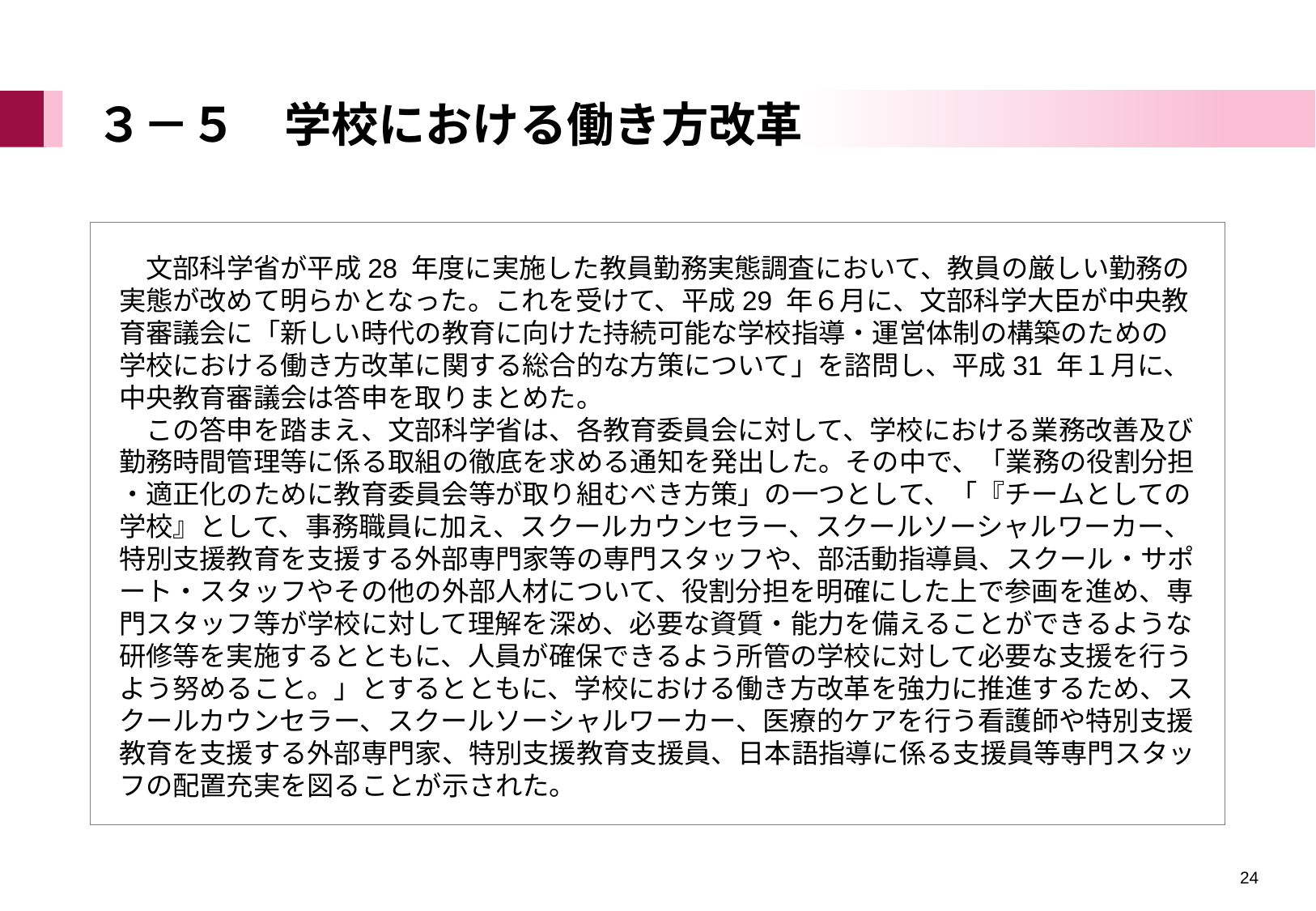

# ３－５　学校における働き方改革
　文部科学省が平成28 年度に実施した教員勤務実態調査において、教員の厳しい勤務の
実態が改めて明らかとなった。これを受けて、平成29 年６月に、文部科学大臣が中央教
育審議会に「新しい時代の教育に向けた持続可能な学校指導・運営体制の構築のための
学校における働き方改革に関する総合的な方策について」を諮問し、平成31 年１月に、
中央教育審議会は答申を取りまとめた。
　この答申を踏まえ、文部科学省は、各教育委員会に対して、学校における業務改善及び
勤務時間管理等に係る取組の徹底を求める通知を発出した。その中で、「業務の役割分担
・適正化のために教育委員会等が取り組むべき方策」の一つとして、「『チームとしての
学校』として、事務職員に加え、スクールカウンセラー、スクールソーシャルワーカー、
特別支援教育を支援する外部専門家等の専門スタッフや、部活動指導員、スクール・サポ
ート・スタッフやその他の外部人材について、役割分担を明確にした上で参画を進め、専
門スタッフ等が学校に対して理解を深め、必要な資質・能力を備えることができるような
研修等を実施するとともに、人員が確保できるよう所管の学校に対して必要な支援を行う
よう努めること。」とするとともに、学校における働き方改革を強力に推進するため、ス
クールカウンセラー、スクールソーシャルワーカー、医療的ケアを行う看護師や特別支援
教育を支援する外部専門家、特別支援教育支援員、日本語指導に係る支援員等専門スタッ
フの配置充実を図ることが示された。
24